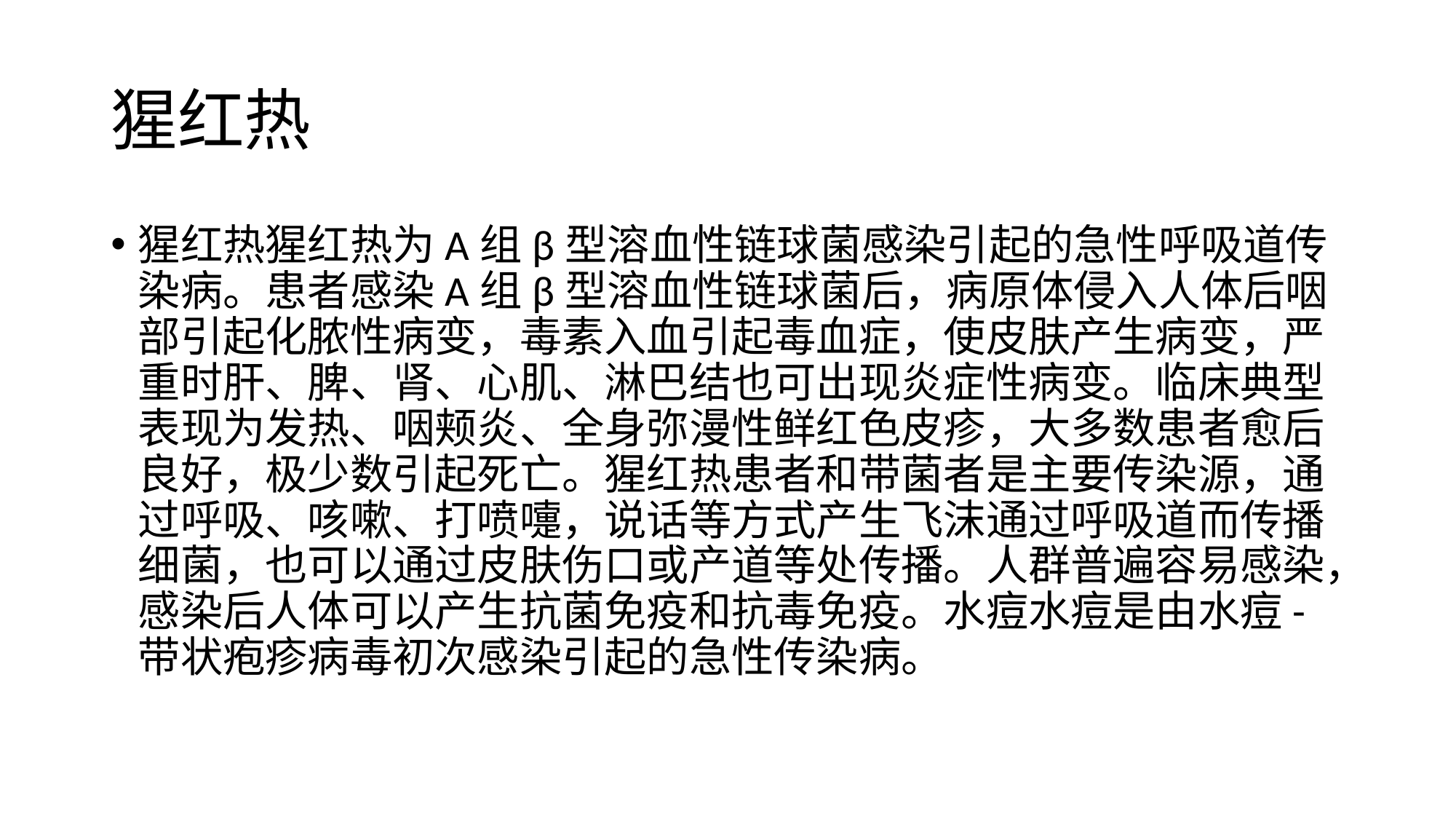

# 猩红热
猩红热猩红热为A组β型溶血性链球菌感染引起的急性呼吸道传染病。患者感染A组β型溶血性链球菌后，病原体侵入人体后咽部引起化脓性病变，毒素入血引起毒血症，使皮肤产生病变，严重时肝、脾、肾、心肌、淋巴结也可出现炎症性病变。临床典型表现为发热、咽颊炎、全身弥漫性鲜红色皮疹，大多数患者愈后良好，极少数引起死亡。猩红热患者和带菌者是主要传染源，通过呼吸、咳嗽、打喷嚏，说话等方式产生飞沫通过呼吸道而传播细菌，也可以通过皮肤伤口或产道等处传播。人群普遍容易感染，感染后人体可以产生抗菌免疫和抗毒免疫。水痘水痘是由水痘-带状疱疹病毒初次感染引起的急性传染病。